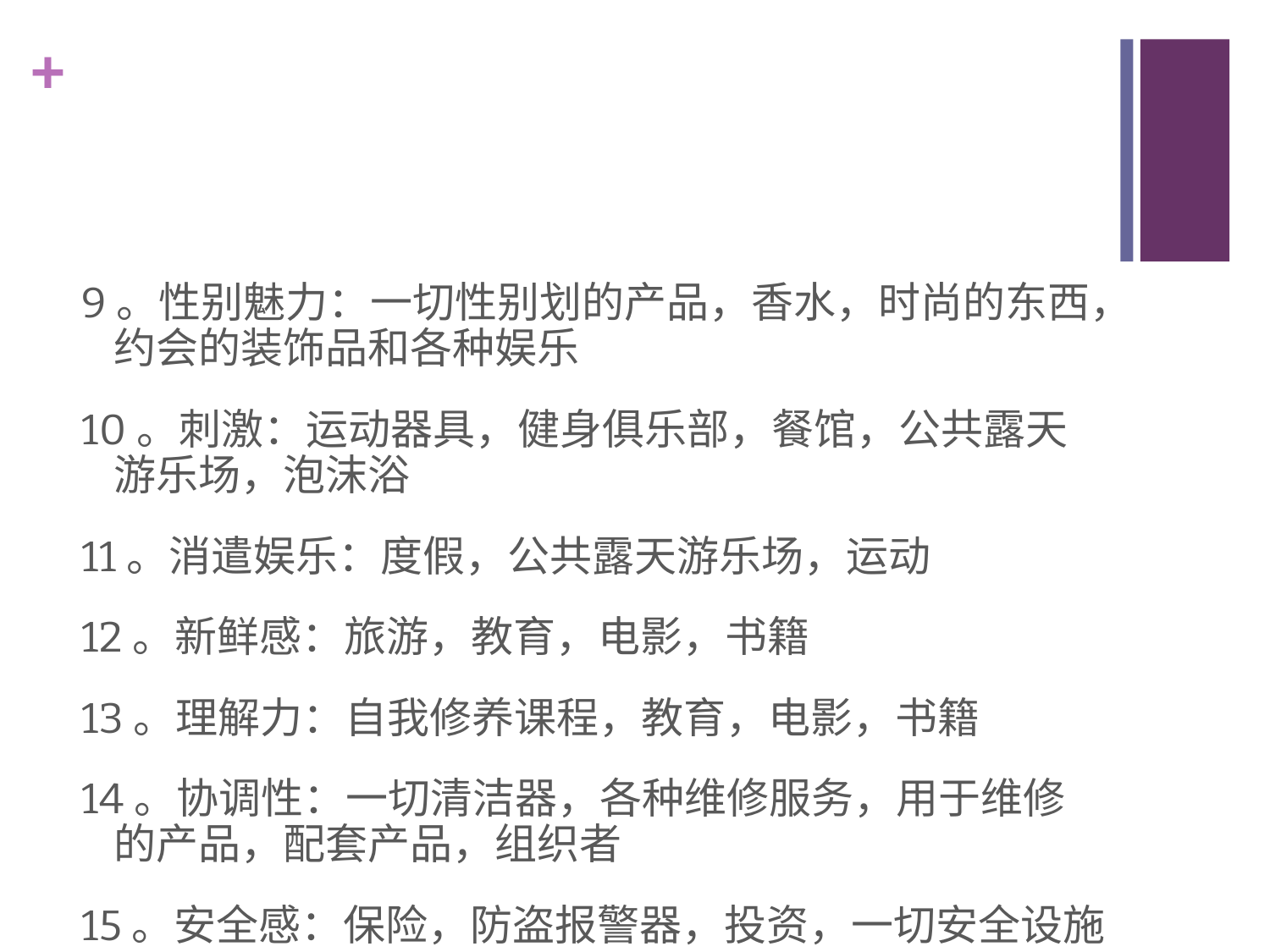

#
9。性别魅力：一切性别划的产品，香水，时尚的东西，约会的装饰品和各种娱乐
10。刺激：运动器具，健身俱乐部，餐馆，公共露天游乐场，泡沫浴
11。消遣娱乐：度假，公共露天游乐场，运动
12。新鲜感：旅游，教育，电影，书籍
13。理解力：自我修养课程，教育，电影，书籍
14。协调性：一切清洁器，各种维修服务，用于维修的产品，配套产品，组织者
15。安全感：保险，防盗报警器，投资，一切安全设施